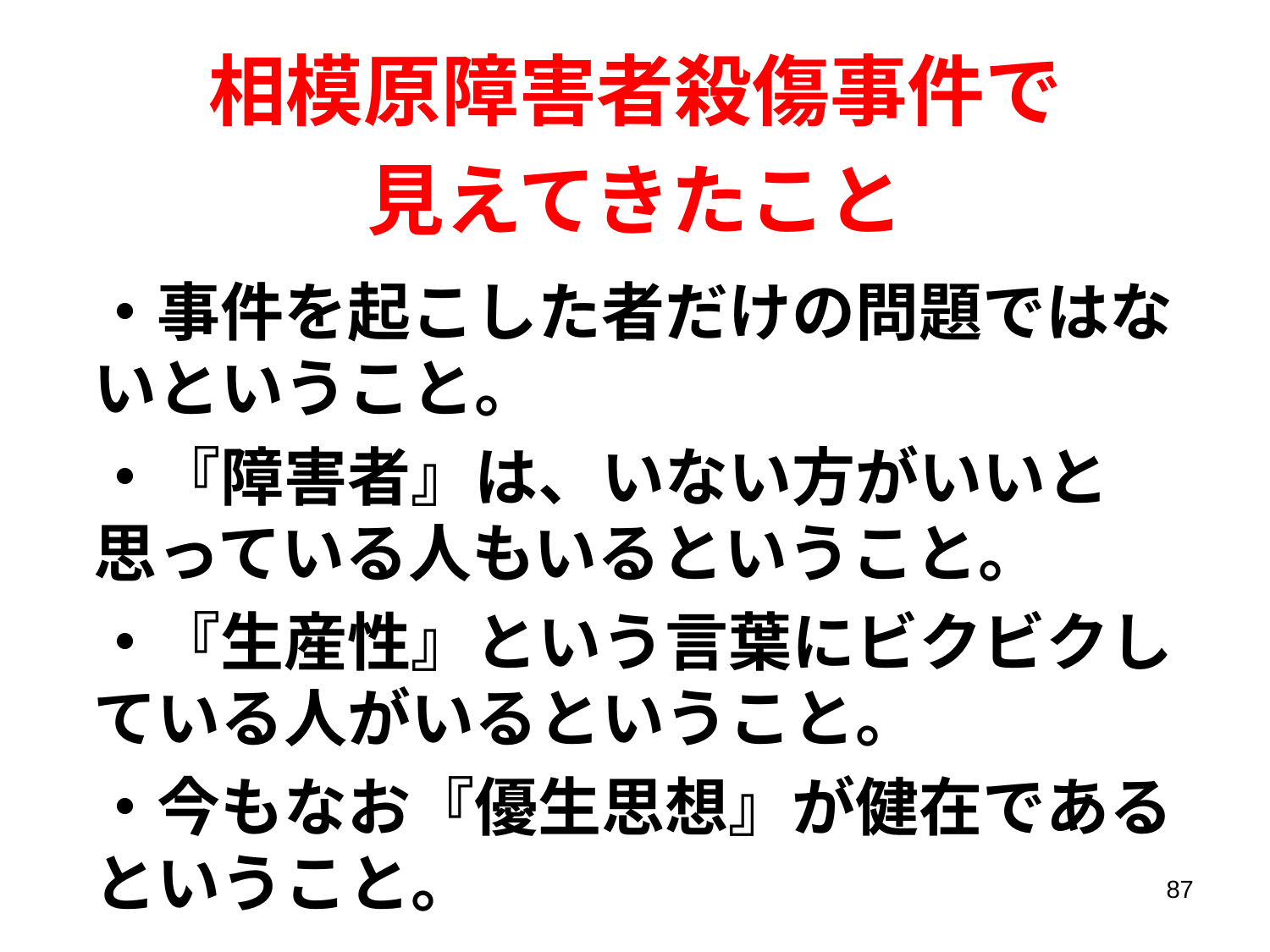

相模原障害者殺傷事件で
見えてきたこと
・事件を起こした者だけの問題ではないということ。
・『障害者』は、いない方がいいと思っている人もいるということ。
・『生産性』という言葉にビクビクしている人がいるということ。
・今もなお『優生思想』が健在であるということ。
87